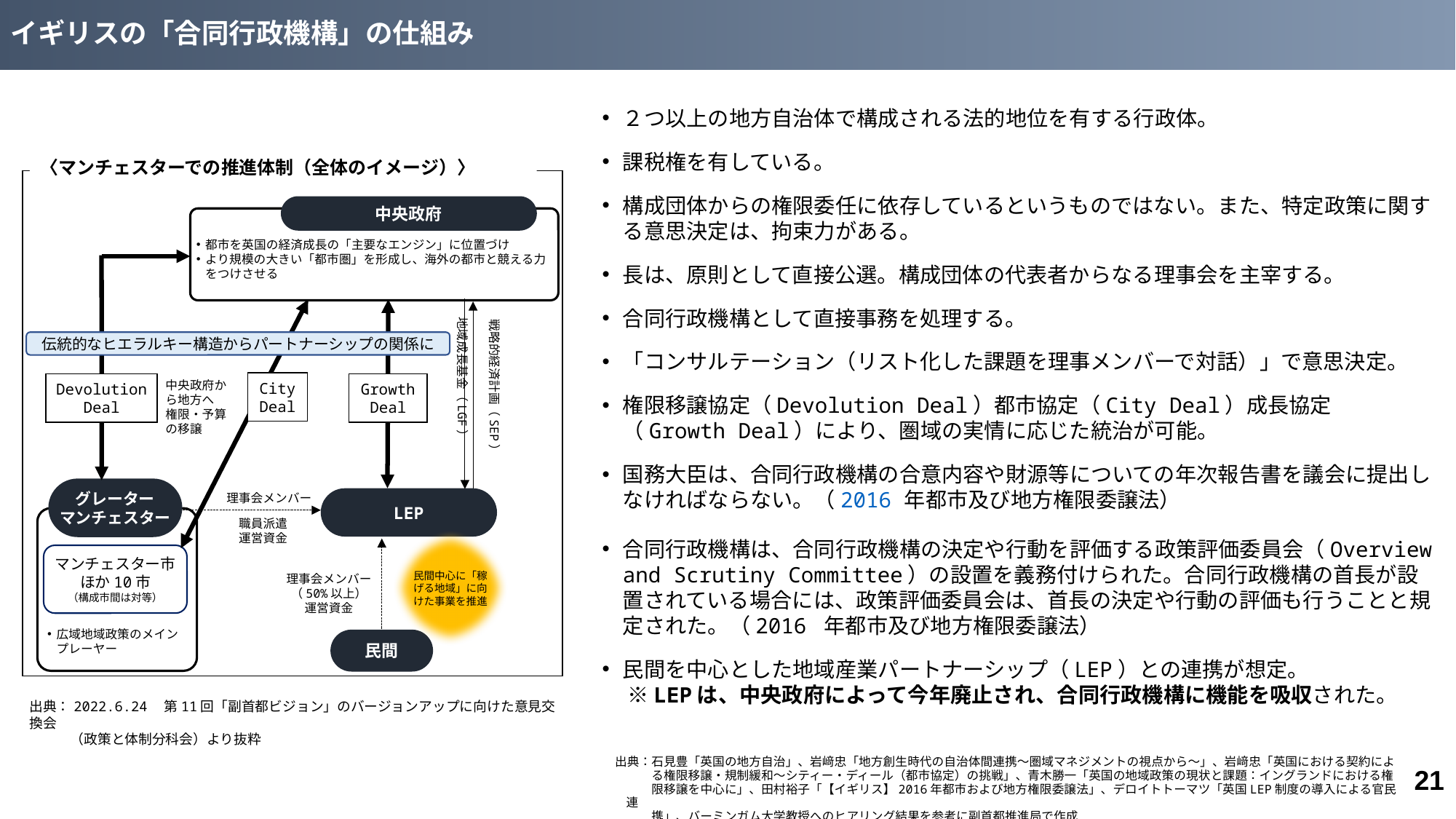

# イギリスの「合同行政機構」の仕組み
２つ以上の地方自治体で構成される法的地位を有する行政体。
課税権を有している。
構成団体からの権限委任に依存しているというものではない。また、特定政策に関する意思決定は、拘束力がある。
長は、原則として直接公選。構成団体の代表者からなる理事会を主宰する。
合同行政機構として直接事務を処理する。
「コンサルテーション（リスト化した課題を理事メンバーで対話）」で意思決定。
権限移譲協定（Devolution Deal）都市協定（City Deal）成長協定（Growth Deal）により、圏域の実情に応じた統治が可能。
国務大臣は、合同行政機構の合意内容や財源等についての年次報告書を議会に提出しなければならない。（2016 年都市及び地方権限委譲法）
合同行政機構は、合同行政機構の決定や行動を評価する政策評価委員会（Overview and Scrutiny Committee）の設置を義務付けられた。合同行政機構の首長が設置されている場合には、政策評価委員会は、首長の決定や行動の評価も行うことと規定された。（2016 年都市及び地方権限委譲法）
民間を中心とした地域産業パートナーシップ（LEP）との連携が想定。
 ※LEPは、中央政府によって今年廃止され、合同行政機構に機能を吸収された。

〈マンチェスターでの推進体制（全体のイメージ）〉

中央政府

地域成長基金（LGF）
戦略的経済計画（SEP）
伝統的なヒエラルキー構造からパートナーシップの関係に
中央政府から地方へ
権限・予算の移譲
City
Deal
Growth
Deal
Devolution
Deal
理事会メンバー
グレーター
マンチェスター
LEP
職員派遣
運営資金

民間中心に「稼げる地域」に向けた事業を推進
マンチェスター市
ほか10市
（構成市間は対等）
理事会メンバー（50%以上）
運営資金
民間
都市を英国の経済成長の「主要なエンジン」に位置づけ
より規模の大きい「都市圏」を形成し、海外の都市と競える力をつけさせる

広域地域政策のメインプレーヤー
出典：2022.6.24　第11回「副首都ビジョン」のバージョンアップに向けた意見交換会
　　　（政策と体制分科会）より抜粋
出典：石見豊「英国の地方自治」、岩﨑忠「地方創生時代の自治体間連携～圏域マネジメントの視点から～」、岩﨑忠「英国における契約によ
　　　る権限移譲・規制緩和～シティー・ディール（都市協定）の挑戦」、青木勝一「英国の地域政策の現状と課題：イングランドにおける権
　　　限移譲を中心に」、田村裕子「【イギリス】2016年都市および地方権限委譲法」、デロイトトーマツ「英国LEP制度の導入による官民連
　　　携」、バーミンガム大学教授へのヒアリング結果を参考に副首都推進局で作成
21